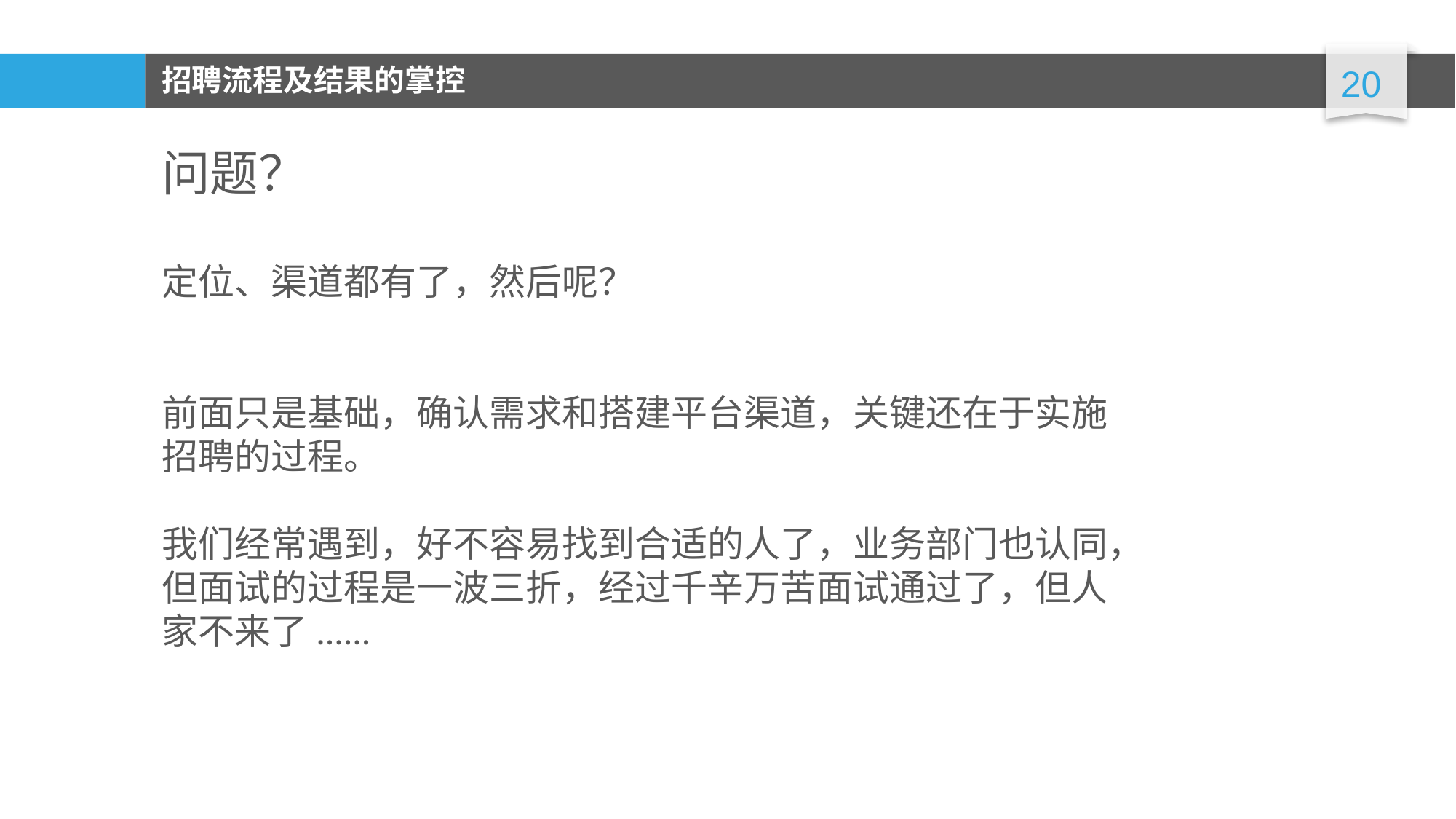

招聘流程及结果的掌控
问题？

定位、渠道都有了，然后呢？

前面只是基础，确认需求和搭建平台渠道，关键还在于实施招聘的过程。

我们经常遇到，好不容易找到合适的人了，业务部门也认同，但面试的过程是一波三折，经过千辛万苦面试通过了，但人家不来了......